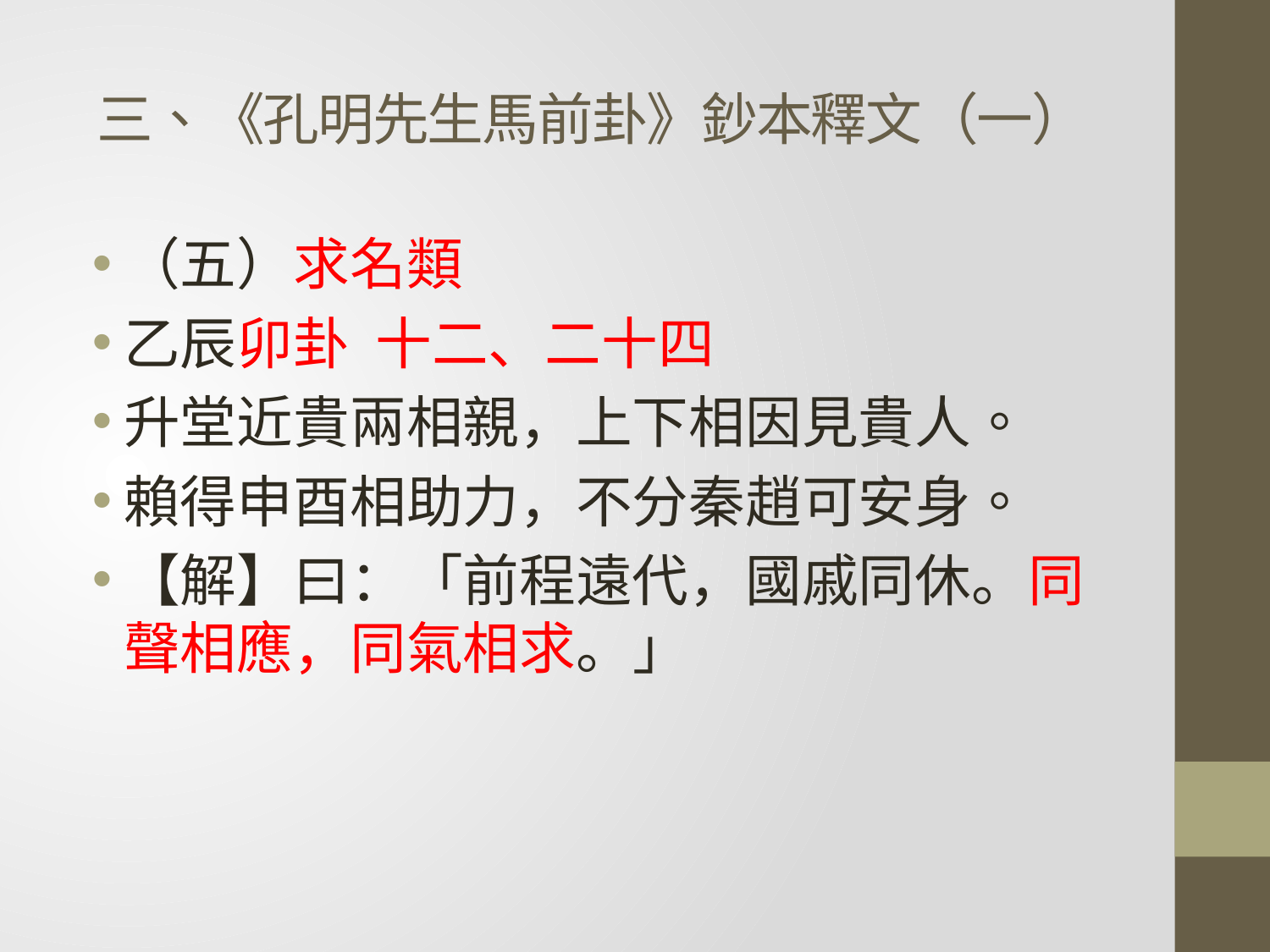

# 三、《孔明先生馬前卦》鈔本釋文（一）
（五）求名類
乙辰卯卦  十二、二十四
升堂近貴兩相親，上下相因見貴人。
賴得申酉相助力，不分秦趙可安身。
【解】曰：「前程遠代，國戚同休。同聲相應，同氣相求。」